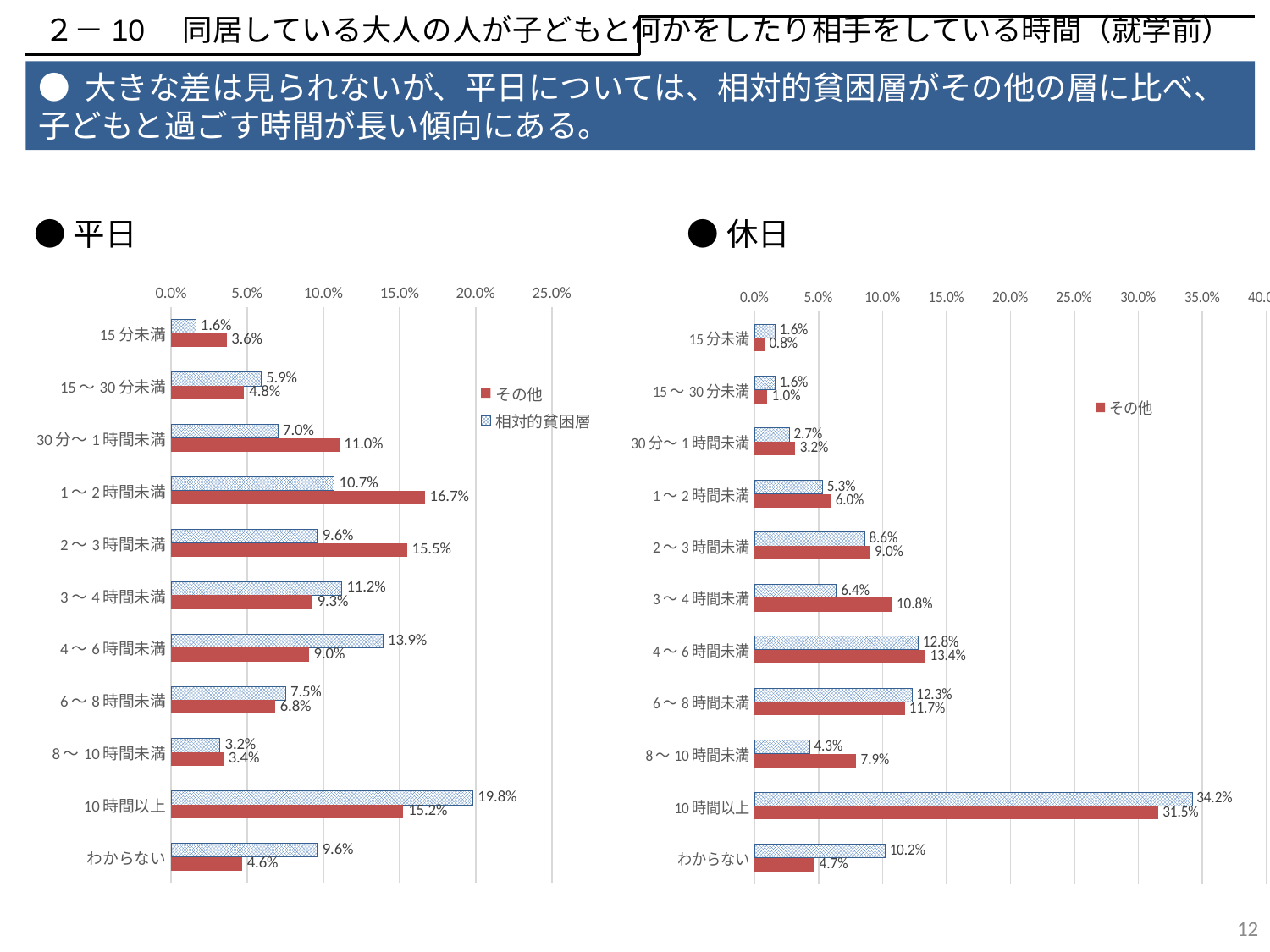

２－10　同居している大人の人が子どもと何かをしたり相手をしている時間（就学前）
● 大きな差は見られないが、平日については、相対的貧困層がその他の層に比べ、子どもと過ごす時間が長い傾向にある。
●平日
●休日

### Chart

| Category | 相対的貧困層 | その他 |
|---|---|---|
| 15分未満 | 0.016 | 0.03630005227391531 |
| 15～30分未満 | 0.059 | 0.04785572399372713 |
| 30分～1時間未満 | 0.07 | 0.11024777835859906 |
| 1～2時間未満 | 0.107 | 0.1665363303711448 |
| 2～3時間未満 | 0.096 | 0.1547888133821223 |
| 3～4時間未満 | 0.112 | 0.0926759017250392 |
| 4～6時間未満 | 0.139 | 0.09027339257710403 |
| 6～8時間未満 | 0.075 | 0.06819707266074229 |
| 8～10時間未満 | 0.032 | 0.03427443805541035 |
| 10時間以上 | 0.198 | 0.15237114479874542 |
| わからない | 0.096 | 0.04647935180345007 |

### Chart

| Category | 相対的貧困層 | その他 |
|---|---|---|
| 15分未満 | 0.016 | 0.007768426555148981 |
| 15～30分未満 | 0.016 | 0.009824359644537376 |
| 30分～1時間未満 | 0.027 | 0.031833246210141136 |
| 1～2時間未満 | 0.053 | 0.0596299006795609 |
| 2～3時間未満 | 0.086 | 0.09031050705697857 |
| 3～4時間未満 | 0.064 | 0.10752378463146892 |
| 4～6時間未満 | 0.128 | 0.13358285415577628 |
| 6～8時間未満 | 0.123 | 0.11733978044955568 |
| 8～10時間未満 | 0.043 | 0.0793910088865656 |
| 10時間以上 | 0.342 | 0.3154228959749085 |
| わからない | 0.102 | 0.046918452692106635 |
12